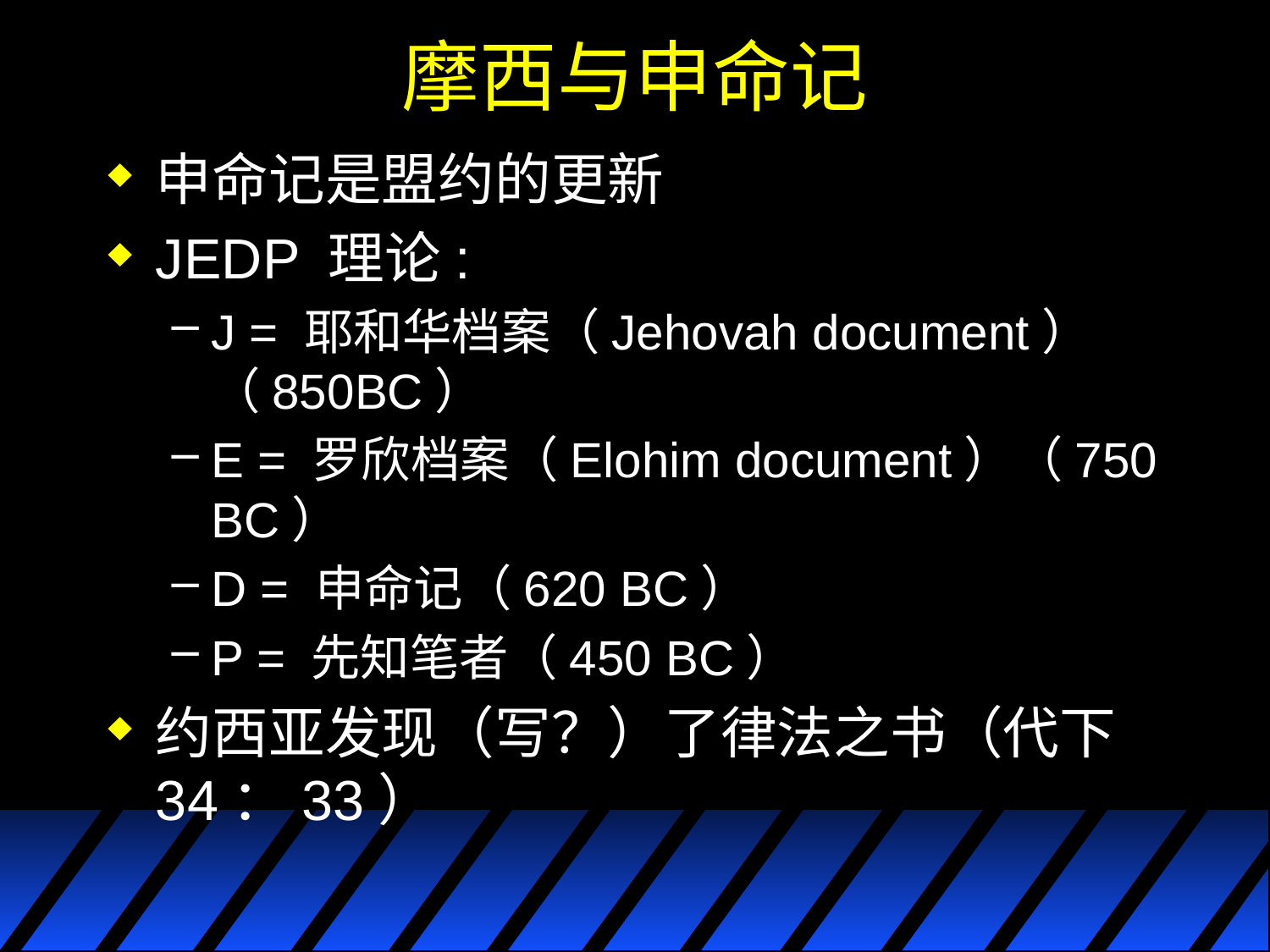

# 摩西与申命记
申命记是盟约的更新
JEDP 理论:
J = 耶和华档案（Jehovah document）（850BC）
E = 罗欣档案（Elohim document）（750 BC）
D = 申命记（620 BC）
P = 先知笔者（450 BC）
约西亚发现（写？）了律法之书（代下 34：33）